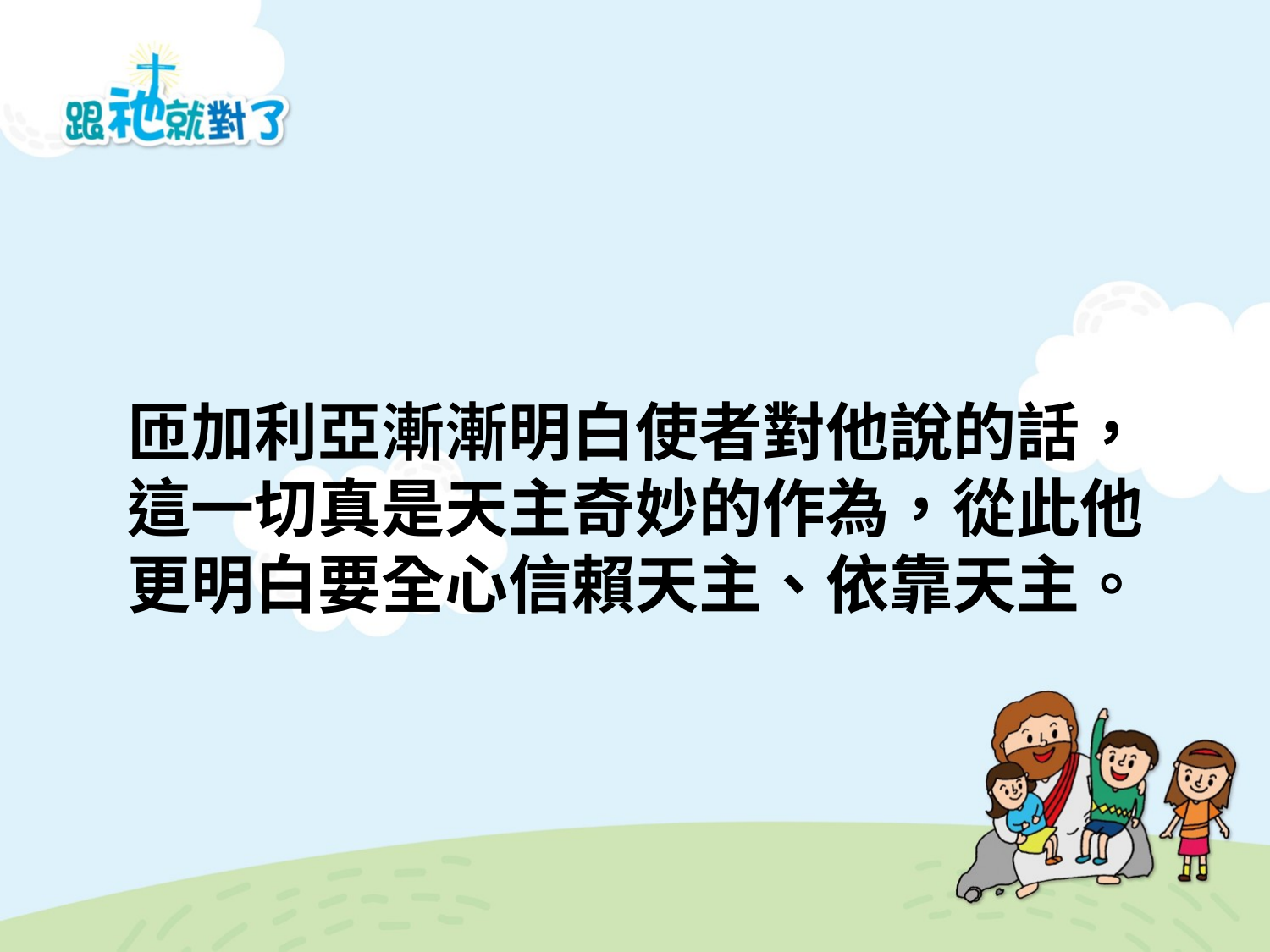

匝加利亞漸漸明白使者對他說的話，這一切真是天主奇妙的作為，從此他更明白要全心信賴天主、依靠天主。